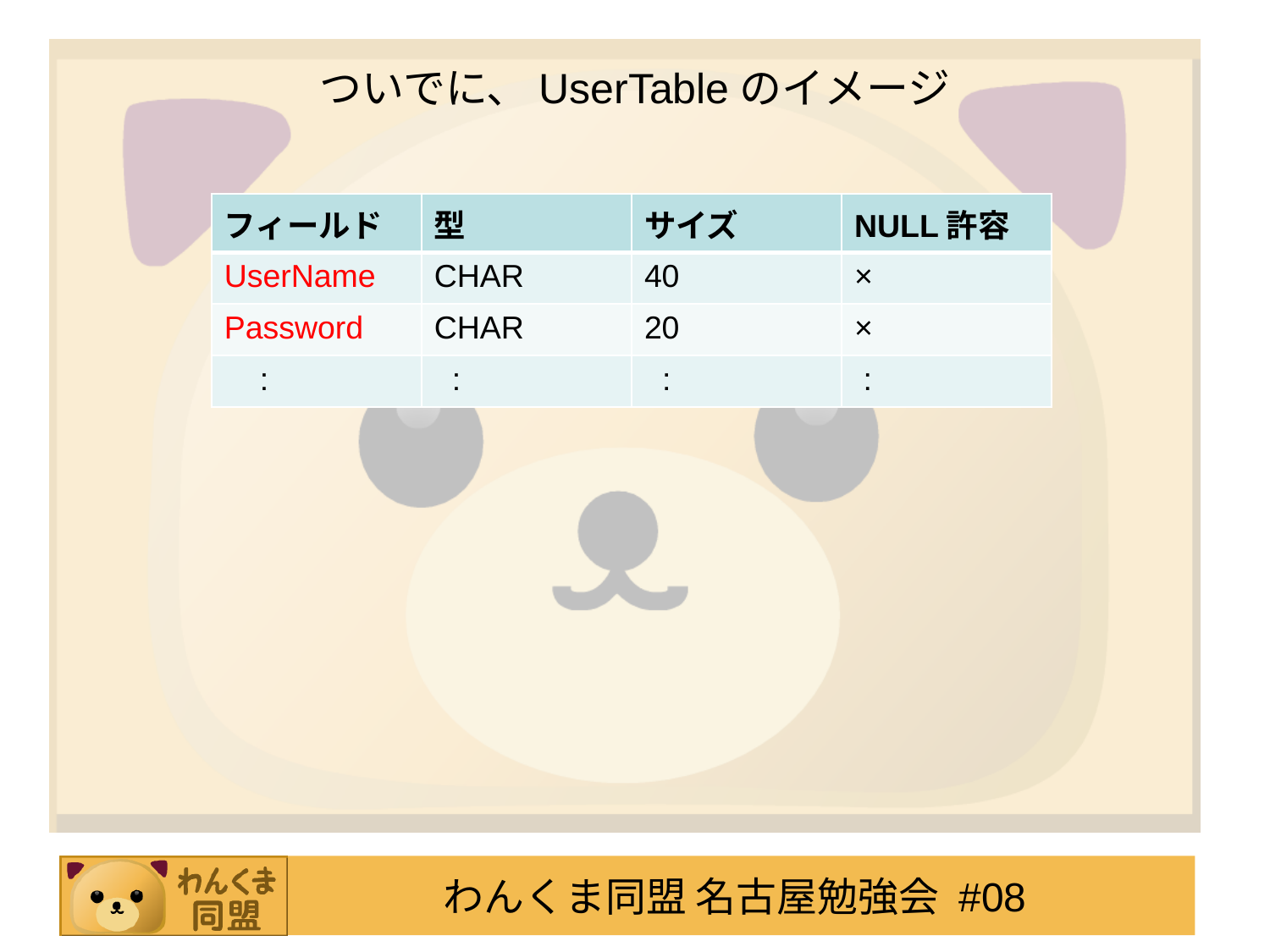

# ついでに、UserTableのイメージ
| フィールド | 型 | サイズ | NULL許容 |
| --- | --- | --- | --- |
| UserName | CHAR | 40 | × |
| Password | CHAR | 20 | × |
| : | : | : | : |